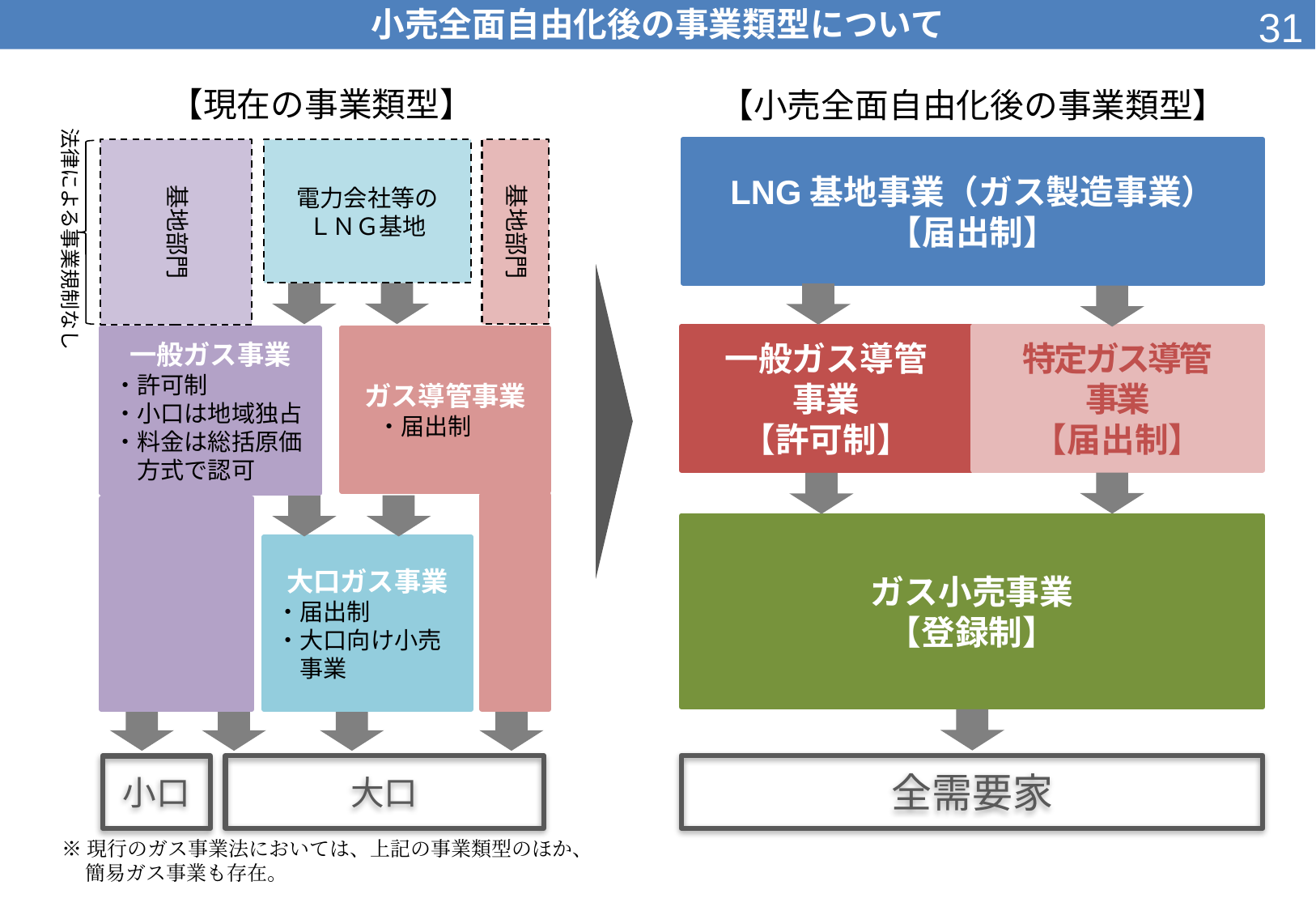

31
小売全面自由化後の事業類型について
【現在の事業類型】
【小売全面自由化後の事業類型】
法律による事業規制なし
LNG基地事業（ガス製造事業）
【届出制】
基地部門
基地部門
電力会社等の
ＬＮＧ基地

特定ガス導管
事業
【届出制】
一般ガス導管
事業
【許可制】
一般ガス事業
・許可制
・小口は地域独占
・料金は総括原価方式で認可
ガス導管事業
　・届出制

ガス小売事業
【登録制】
大口ガス事業
・届出制
・大口向け小売事業

全需要家
大口
小口
※現行のガス事業法においては、上記の事業類型のほか、簡易ガス事業も存在。